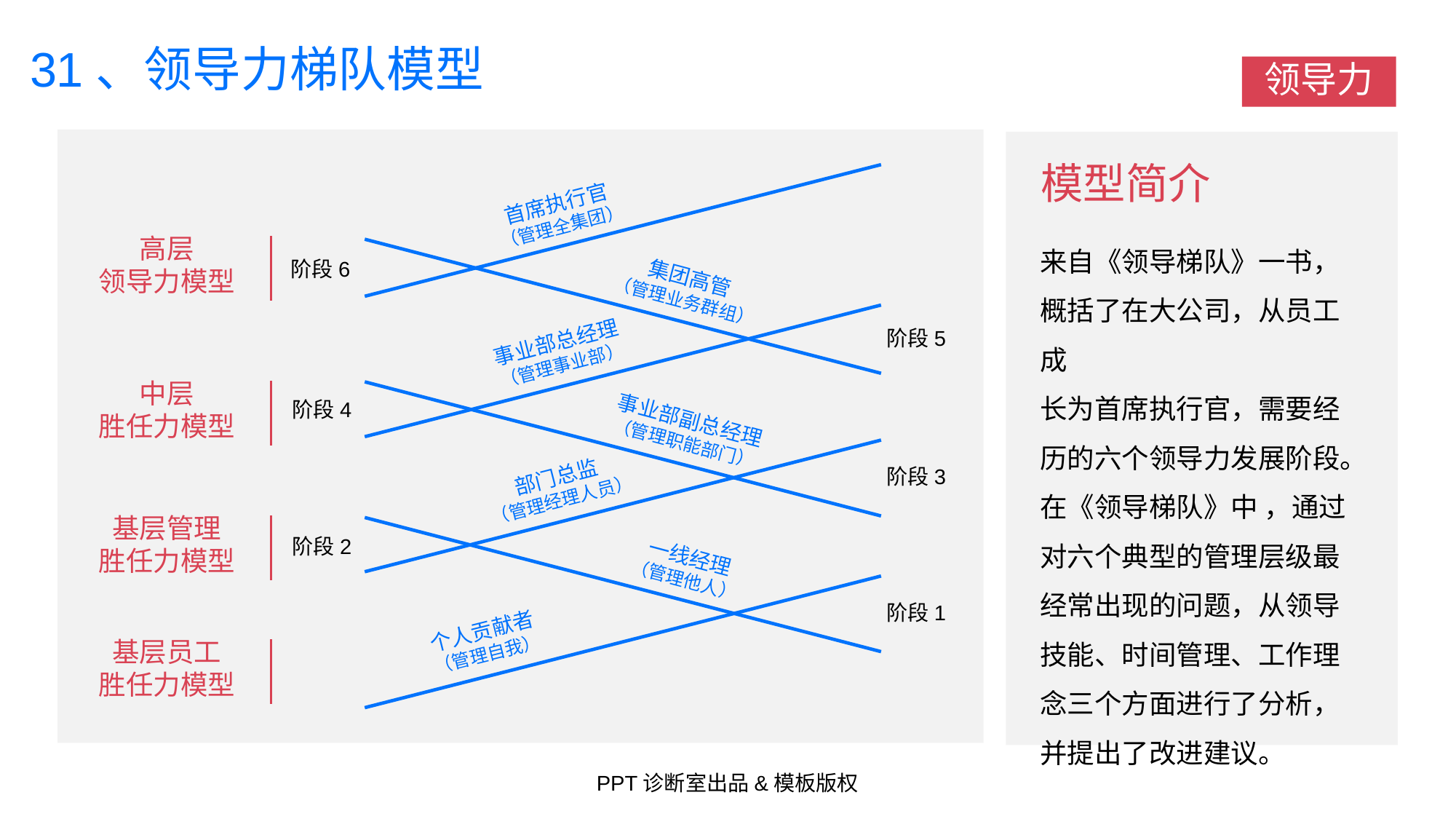

31、领导力梯队模型
领导力

模型简介
来自《领导梯队》一书，概括了在大公司，从员工成
长为首席执行官，需要经历的六个领导力发展阶段。
在《领导梯队》中 ，通过对六个典型的管理层级最经常出现的问题，从领导技能、时间管理、工作理念三个方面进行了分析，并提出了改进建议。
首席执行官
（管理全集团）
高层
领导力模型
阶段6
集团高管
（管理业务群组）
阶段5
阶段3
阶段1
事业部总经理
（管理事业部）
中层
胜任力模型
阶段4
事业部副总经理
（管理职能部门）
部门总监
（管理经理人员）
基层管理
胜任力模型
阶段2
一线经理
（管理他人）
个人贡献者
（管理自我）
基层员工
胜任力模型
PPT诊断室出品&模板版权